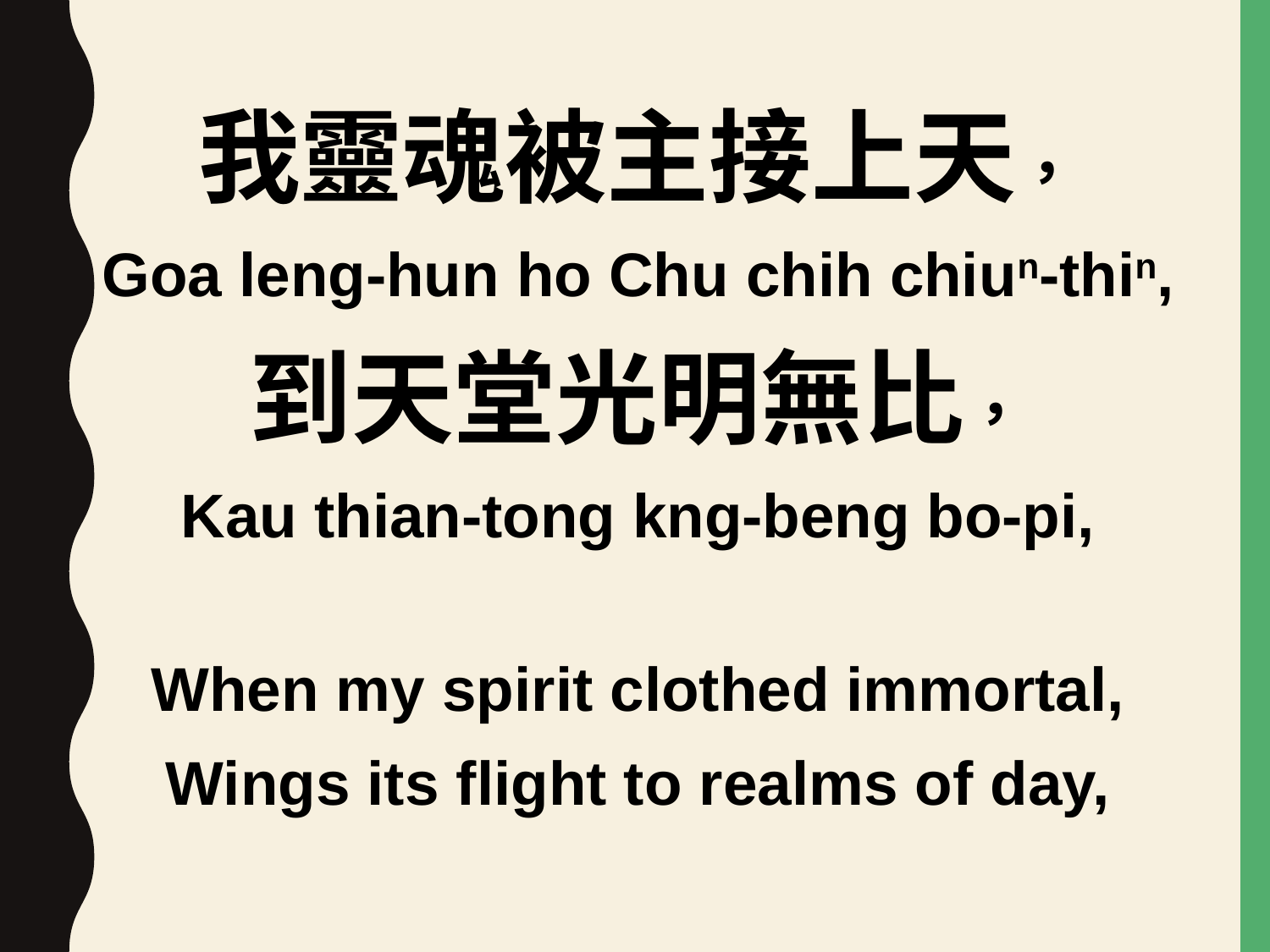

我靈魂被主接上天，
Goa leng-hun ho Chu chih chiun-thin,
到天堂光明無比，
Kau thian-tong kng-beng bo-pi,

When my spirit clothed immortal,
Wings its flight to realms of day,